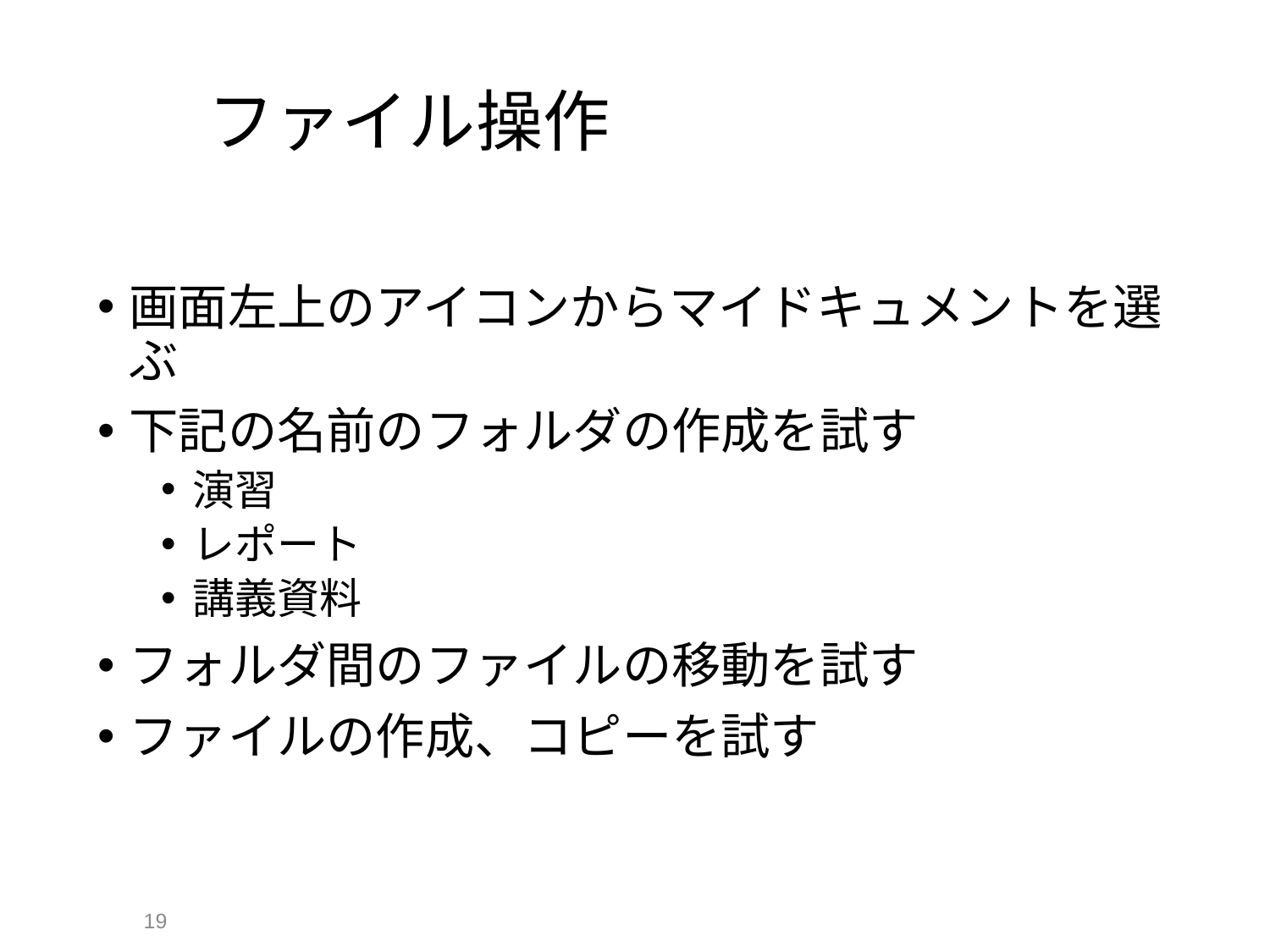

# ファイル操作
画面左上のアイコンからマイドキュメントを選ぶ
下記の名前のフォルダの作成を試す
演習
レポート
講義資料
フォルダ間のファイルの移動を試す
ファイルの作成、コピーを試す
19